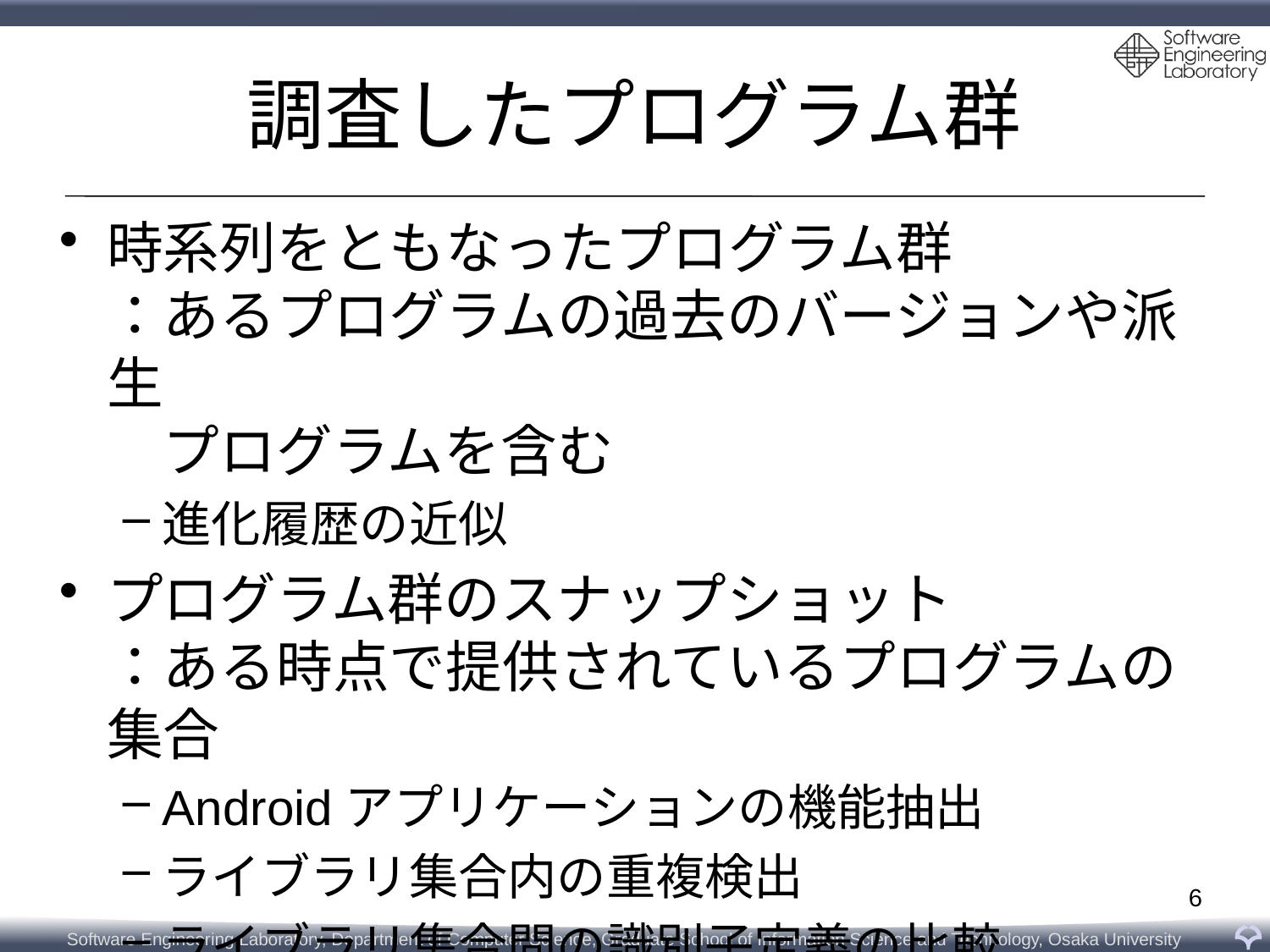

# 調査したプログラム群
時系列をともなったプログラム群
：あるプログラムの過去のバージョンや派生
　プログラムを含む
進化履歴の近似
プログラム群のスナップショット
：ある時点で提供されているプログラムの集合
Androidアプリケーションの機能抽出
ライブラリ集合内の重複検出
ライブラリ集合間の識別子定義の比較
6